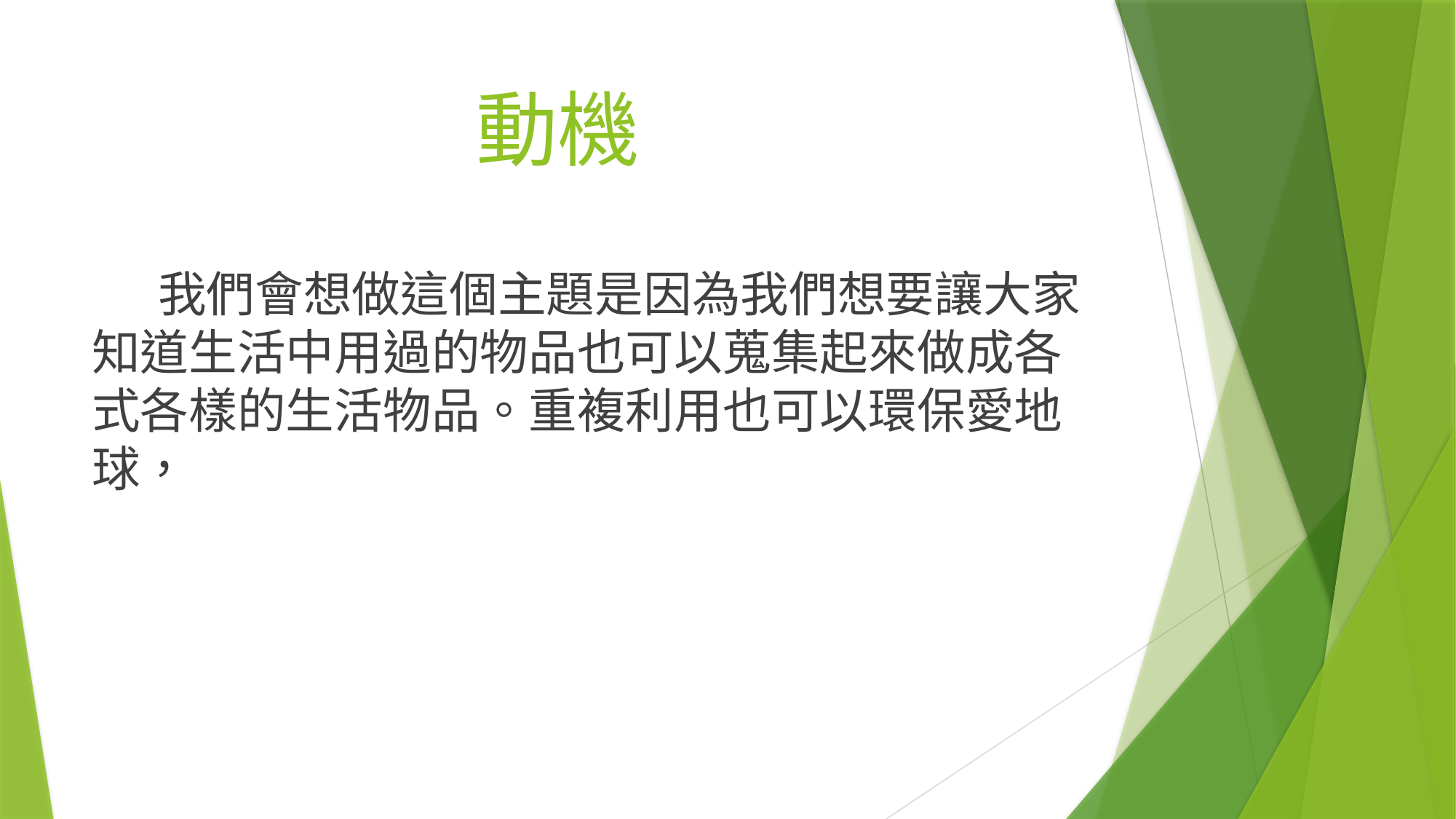

# 動機
     我們會想做這個主題是因為我們想要讓大家知道生活中用過的物品也可以蒐集起來做成各式各樣的生活物品。重複利用也可以環保愛地球，